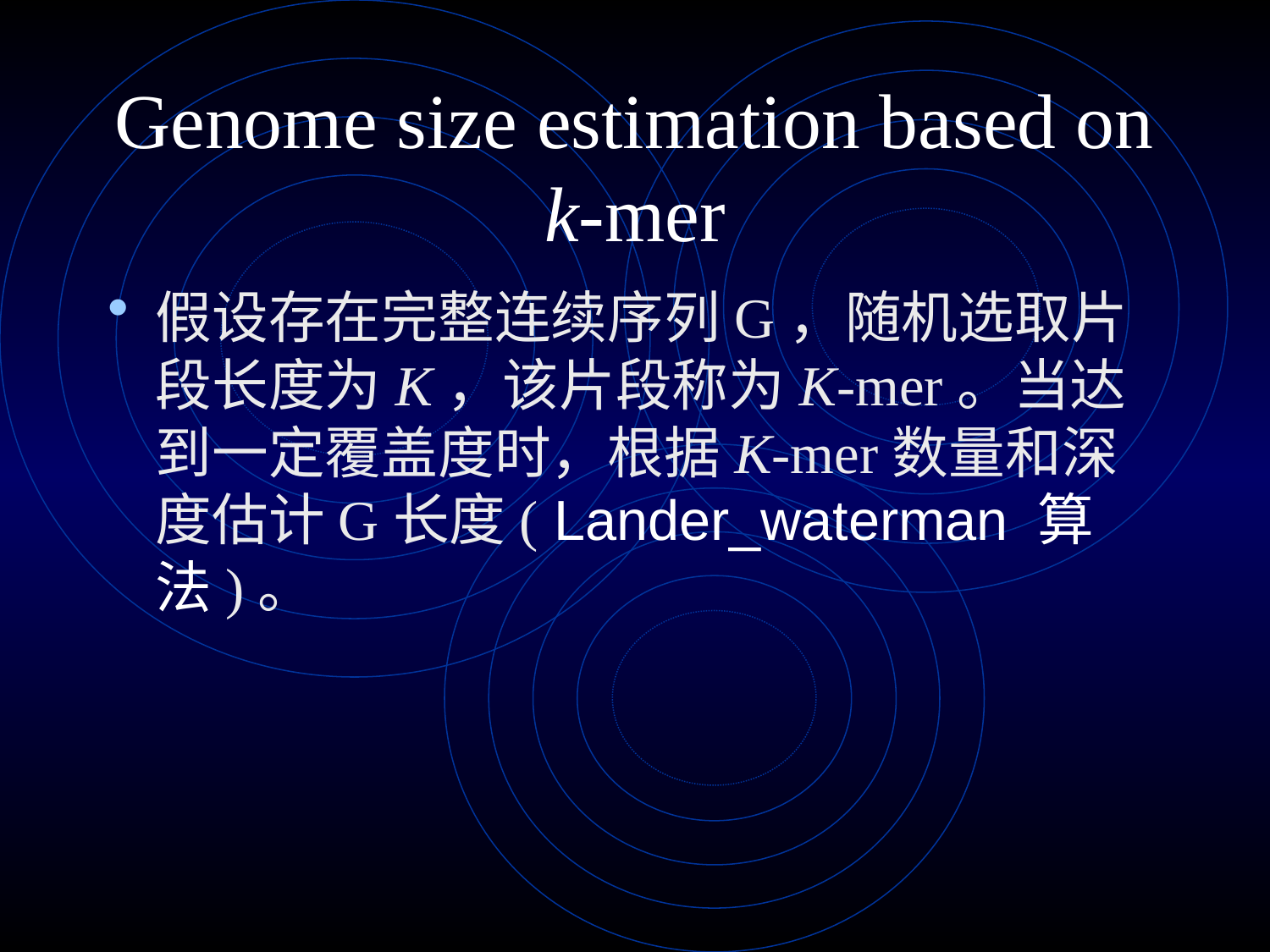

# Genome size estimation based on k-mer
假设存在完整连续序列G，随机选取片段长度为K，该片段称为K-mer。当达到一定覆盖度时，根据K-mer数量和深度估计G长度( Lander_waterman 算法)。